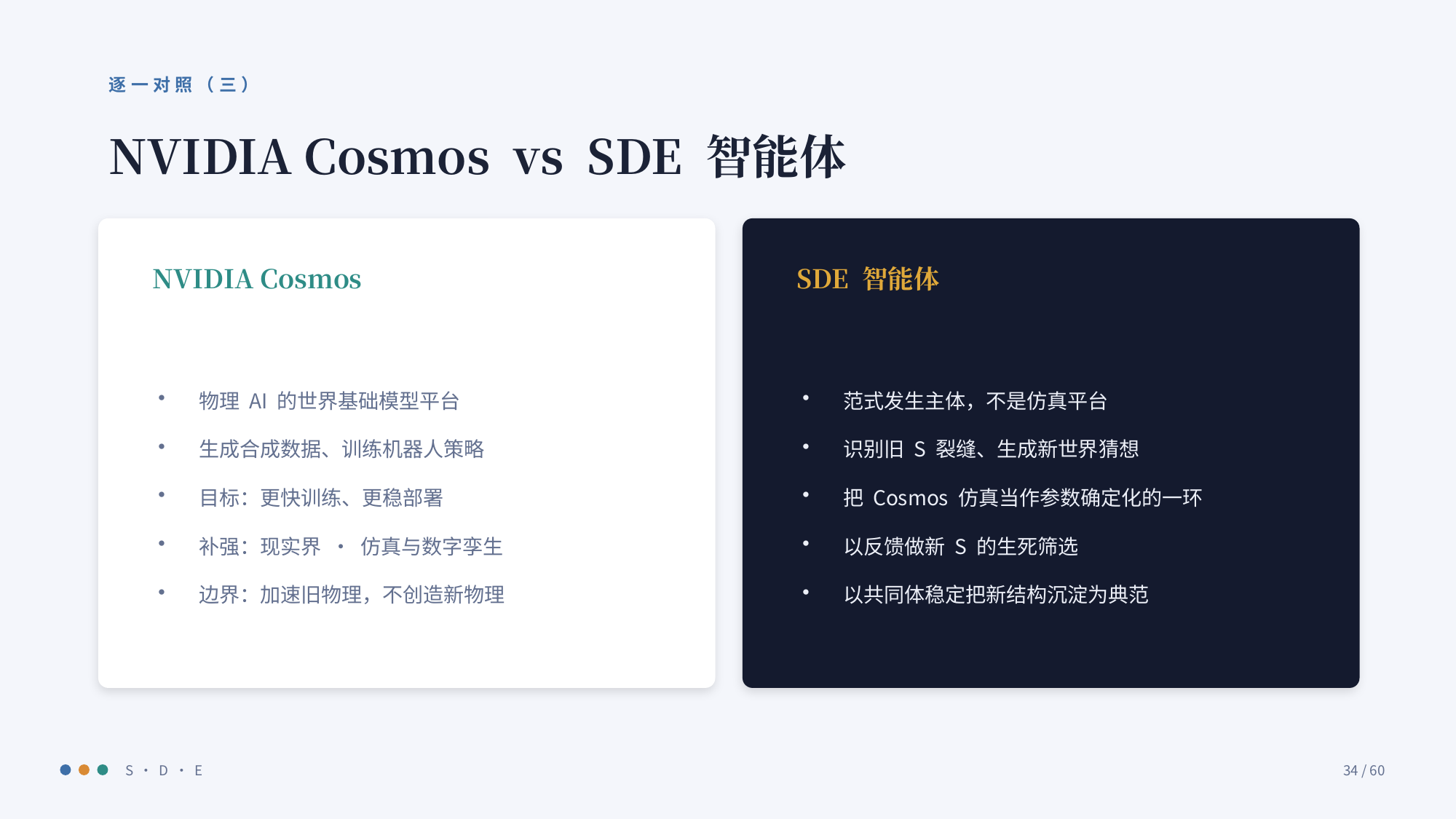

逐一对照（三）
NVIDIA Cosmos  vs  SDE 智能体

NVIDIA Cosmos
SDE 智能体
物理 AI 的世界基础模型平台
生成合成数据、训练机器人策略
目标：更快训练、更稳部署
补强：现实界 · 仿真与数字孪生
边界：加速旧物理，不创造新物理
范式发生主体，不是仿真平台
识别旧 S 裂缝、生成新世界猜想
把 Cosmos 仿真当作参数确定化的一环
以反馈做新 S 的生死筛选
以共同体稳定把新结构沉淀为典范
S · D · E
34 / 60